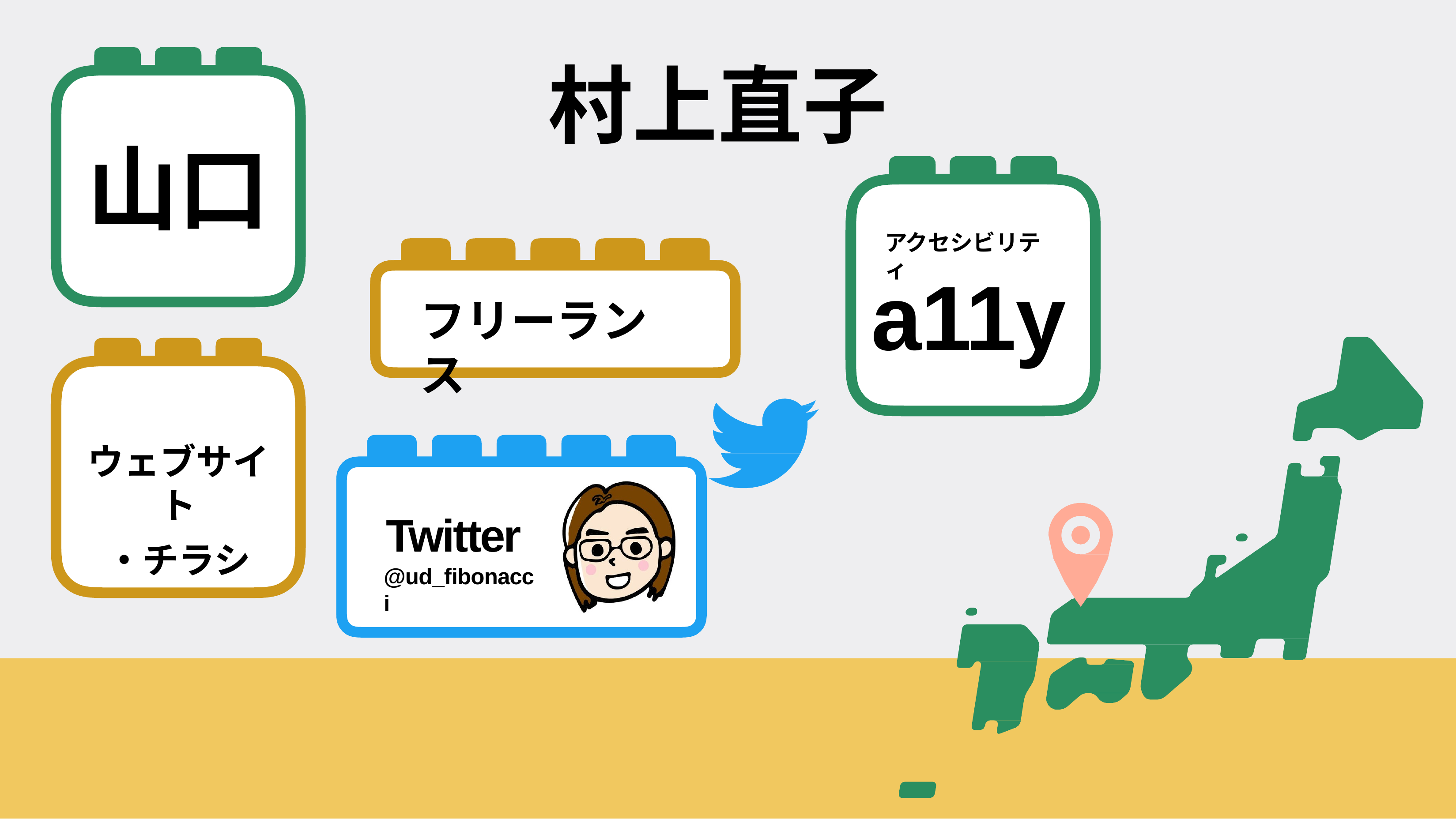

# 村上直子

山口

アクセシビリティ

a11y

フリーランス

ウェブサイト
・チラシ

Twitter
@ud_ﬁbonacci